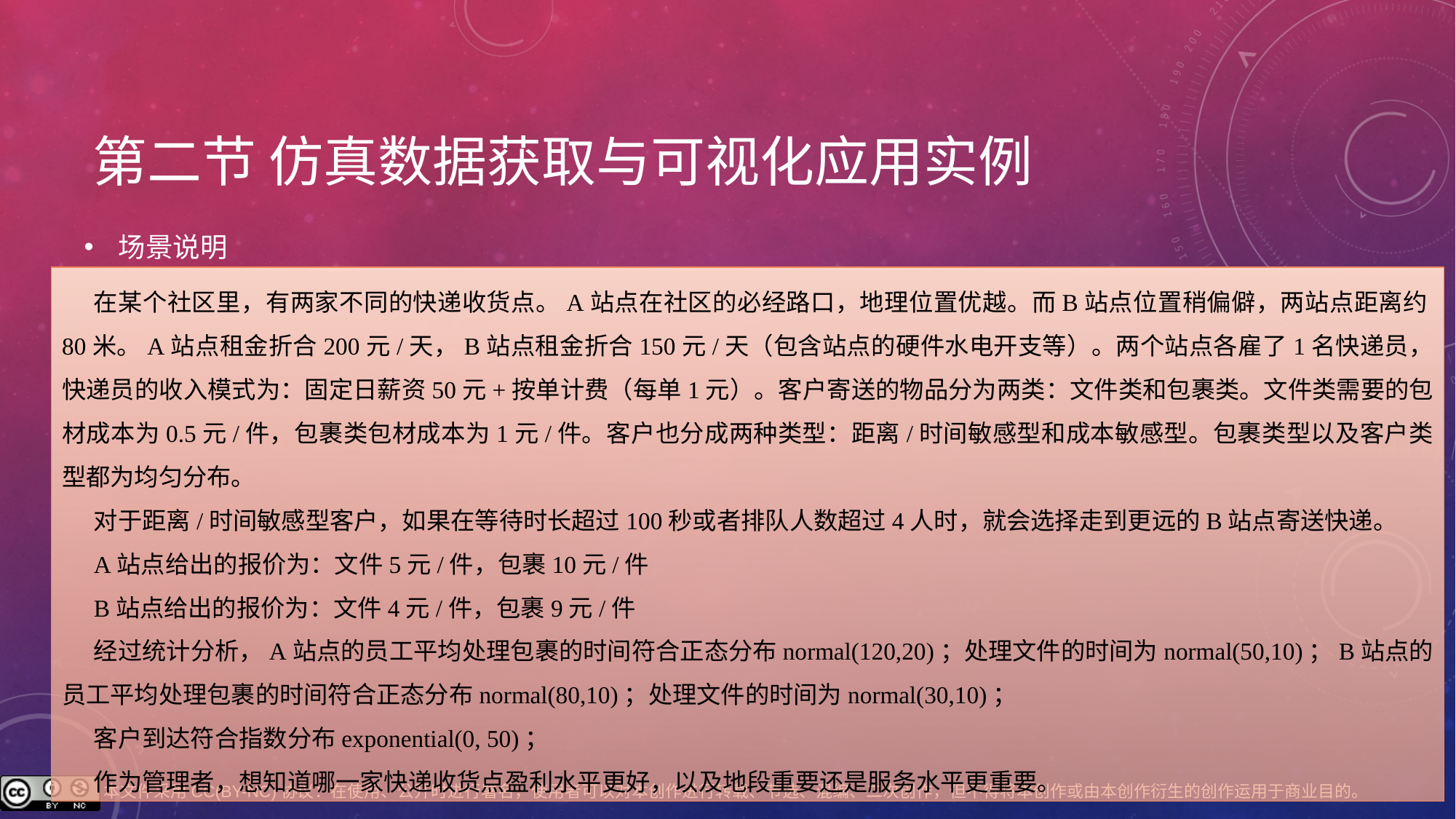

# 第二节 仿真数据获取与可视化应用实例
场景说明
在某个社区里，有两家不同的快递收货点。A站点在社区的必经路口，地理位置优越。而B站点位置稍偏僻，两站点距离约80米。A站点租金折合200元/天，B站点租金折合150元/天（包含站点的硬件水电开支等）。两个站点各雇了1名快递员，快递员的收入模式为：固定日薪资50元+按单计费（每单1元）。客户寄送的物品分为两类：文件类和包裹类。文件类需要的包材成本为0.5元/件，包裹类包材成本为1元/件。客户也分成两种类型：距离/时间敏感型和成本敏感型。包裹类型以及客户类型都为均匀分布。
对于距离/时间敏感型客户，如果在等待时长超过100秒或者排队人数超过4人时，就会选择走到更远的B站点寄送快递。
A站点给出的报价为：文件5元/件，包裹10元/件
B站点给出的报价为：文件4元/件，包裹9元/件
经过统计分析，A站点的员工平均处理包裹的时间符合正态分布normal(120,20)；处理文件的时间为normal(50,10)；B站点的员工平均处理包裹的时间符合正态分布normal(80,10)；处理文件的时间为normal(30,10)；
客户到达符合指数分布exponential(0, 50)；
作为管理者，想知道哪一家快递收货点盈利水平更好，以及地段重要还是服务水平更重要。